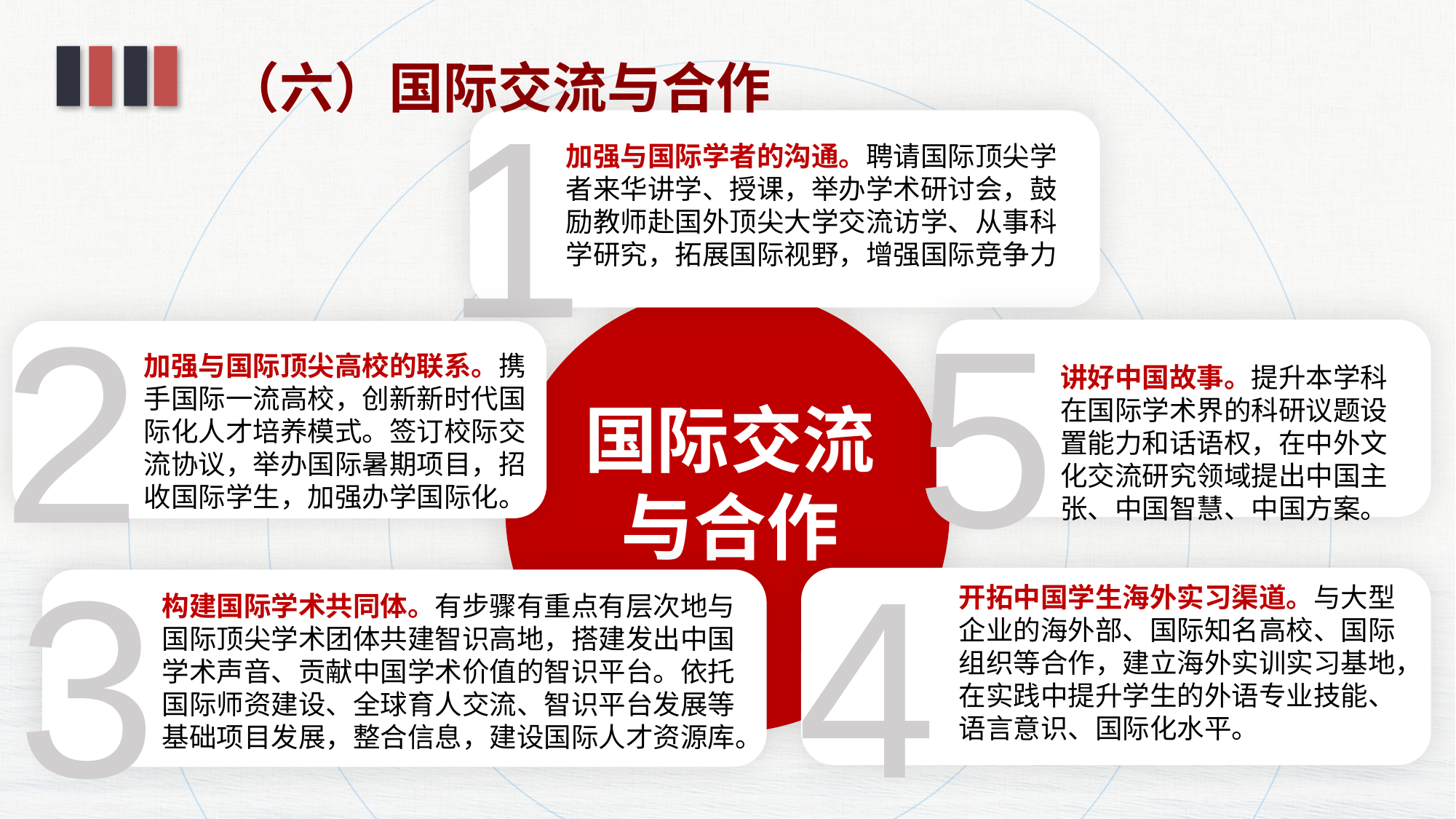

（六）国际交流与合作

1

加强与国际学者的沟通。聘请国际顶尖学者来华讲学、授课，举办学术研讨会，鼓励教师赴国外顶尖大学交流访学、从事科学研究，拓展国际视野，增强国际竞争力

2

加强与国际顶尖高校的联系。携手国际一流高校，创新新时代国际化人才培养模式。签订校际交流协议，举办国际暑期项目，招收国际学生，加强办学国际化。
5

讲好中国故事。提升本学科在国际学术界的科研议题设置能力和话语权，在中外文化交流研究领域提出中国主张、中国智慧、中国方案。

国际交流与合作
3

构建国际学术共同体。有步骤有重点有层次地与国际顶尖学术团体共建智识高地，搭建发出中国学术声音、贡献中国学术价值的智识平台。依托国际师资建设、全球育人交流、智识平台发展等基础项目发展，整合信息，建设国际人才资源库。
4

开拓中国学生海外实习渠道。与大型企业的海外部、国际知名高校、国际组织等合作，建立海外实训实习基地，在实践中提升学生的外语专业技能、语言意识、国际化水平。